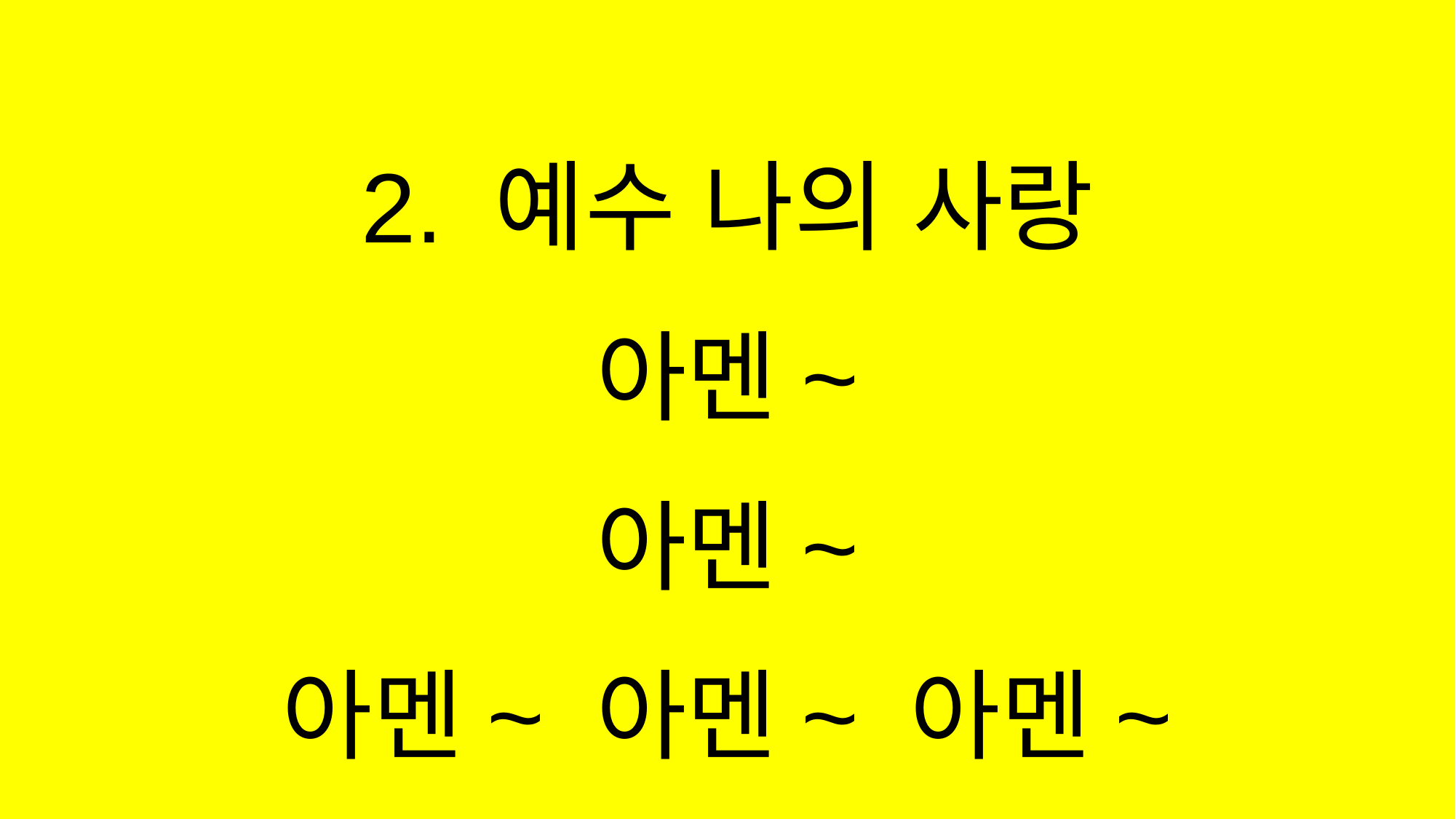

#
2. 예수 나의 사랑

아멘~

아멘~

아멘~ 아멘~ 아멘~